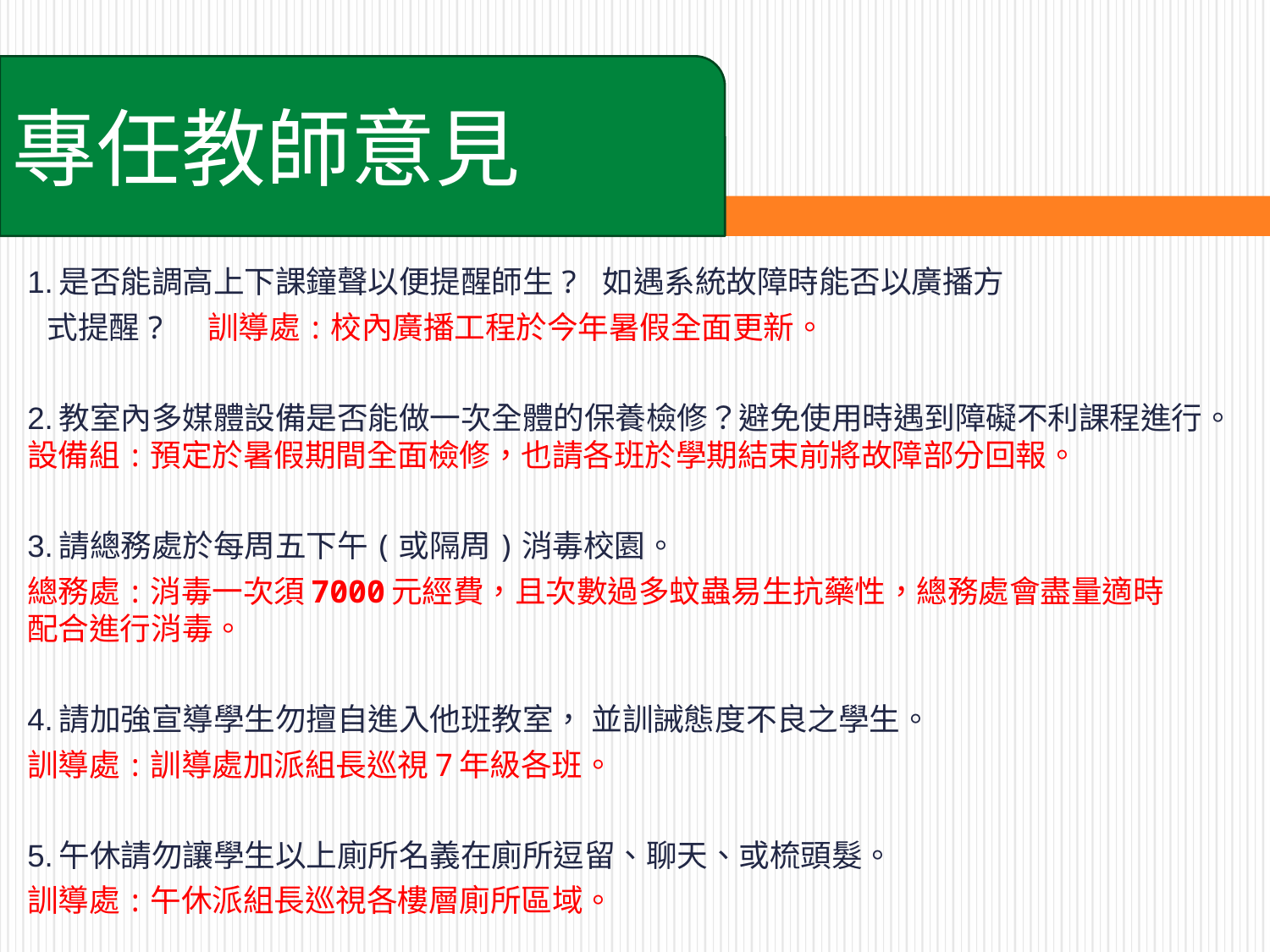

專任教師意見

1.是否能調高上下課鐘聲以便提醒師生? 如遇系統故障時能否以廣播方
  式提醒?  訓導處:校內廣播工程於今年暑假全面更新。

2.教室內多媒體設備是否能做一次全體的保養檢修？避免使用時遇到障礙不利課程進行。設備組:預定於暑假期間全面檢修，也請各班於學期結束前將故障部分回報。

3.請總務處於每周五下午(或隔周)消毒校園。
總務處:消毒一次須7000元經費，且次數過多蚊蟲易生抗藥性，總務處會盡量適時       配合進行消毒。

4.請加強宣導學生勿擅自進入他班教室， 並訓誡態度不良之學生。
訓導處:訓導處加派組長巡視7年級各班。

5.午休請勿讓學生以上廁所名義在廁所逗留、聊天、或梳頭髮。
訓導處:午休派組長巡視各樓層廁所區域。